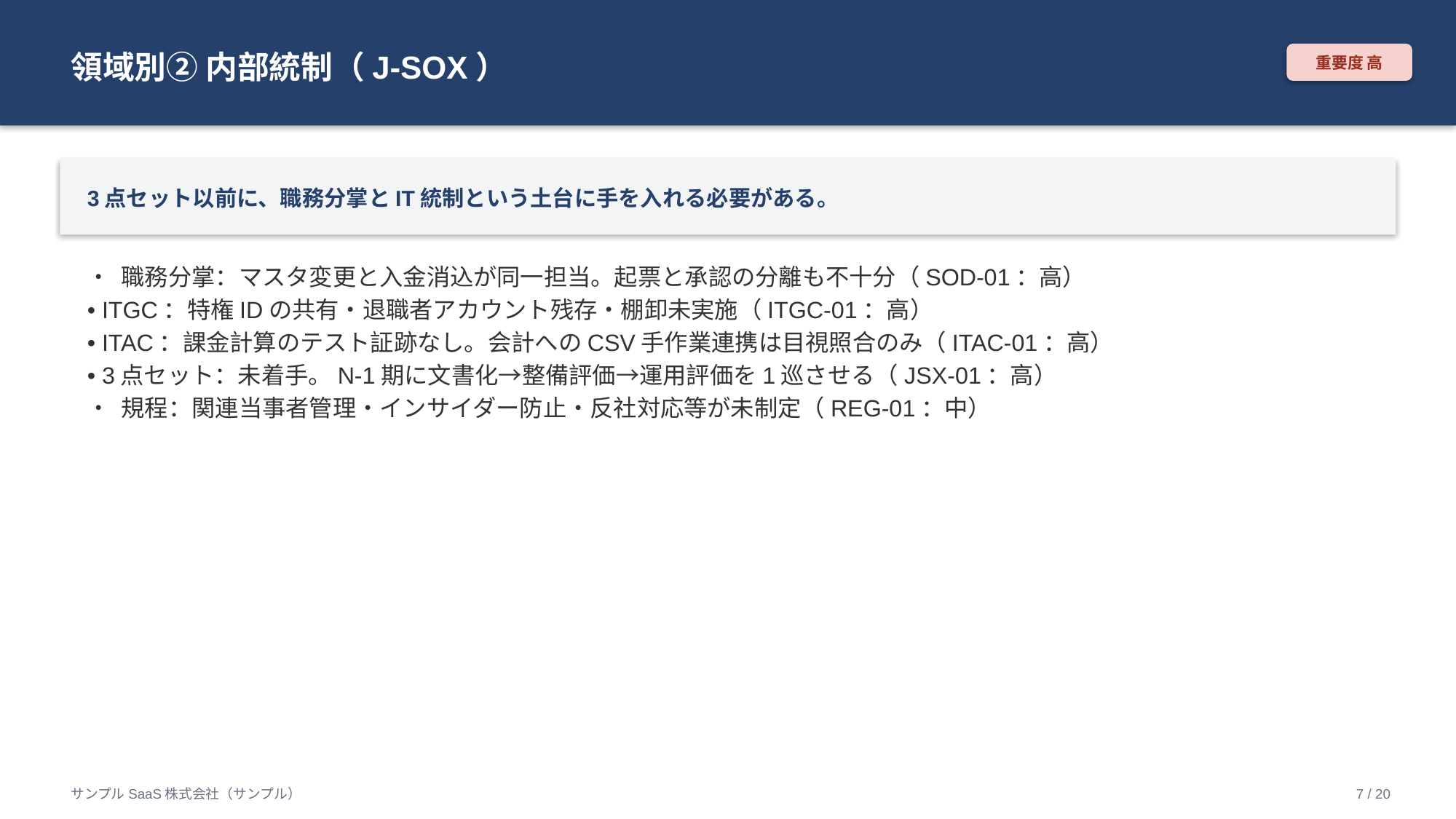

領域別② 内部統制（J-SOX）
重要度 高

3点セット以前に、職務分掌とIT統制という土台に手を入れる必要がある。
• 職務分掌：マスタ変更と入金消込が同一担当。起票と承認の分離も不十分（SOD-01：高）
• ITGC：特権IDの共有・退職者アカウント残存・棚卸未実施（ITGC-01：高）
• ITAC：課金計算のテスト証跡なし。会計へのCSV手作業連携は目視照合のみ（ITAC-01：高）
• 3点セット：未着手。N-1期に文書化→整備評価→運用評価を1巡させる（JSX-01：高）
• 規程：関連当事者管理・インサイダー防止・反社対応等が未制定（REG-01：中）
サンプルSaaS株式会社（サンプル）
7 / 20